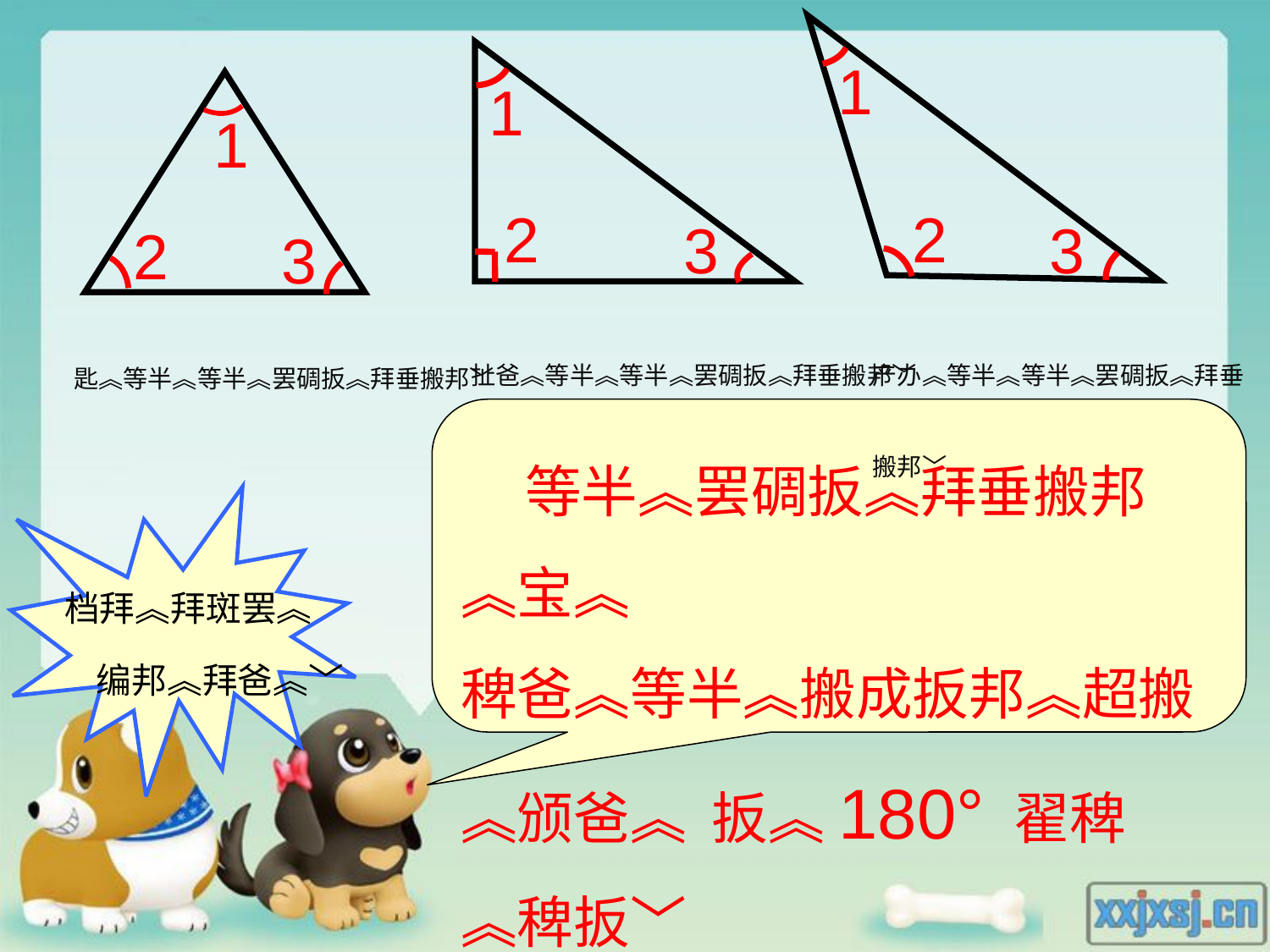

1

1

1

2
2
3
3
2
3

产办︽等半︽等半︽罢碉扳︽拜垂搬邦﹀
扯爸︽等半︽等半︽罢碉扳︽拜垂搬邦﹀
匙︽等半︽等半︽罢碉扳︽拜垂搬邦﹀
    等半︽罢碉扳︽拜垂搬邦︽宝︽
稗爸︽等半︽搬成扳邦︽超搬︽颁爸︽  扳︽180° 翟稗︽稗扳﹀

档拜︽拜斑罢︽
   编邦︽拜爸︽﹀